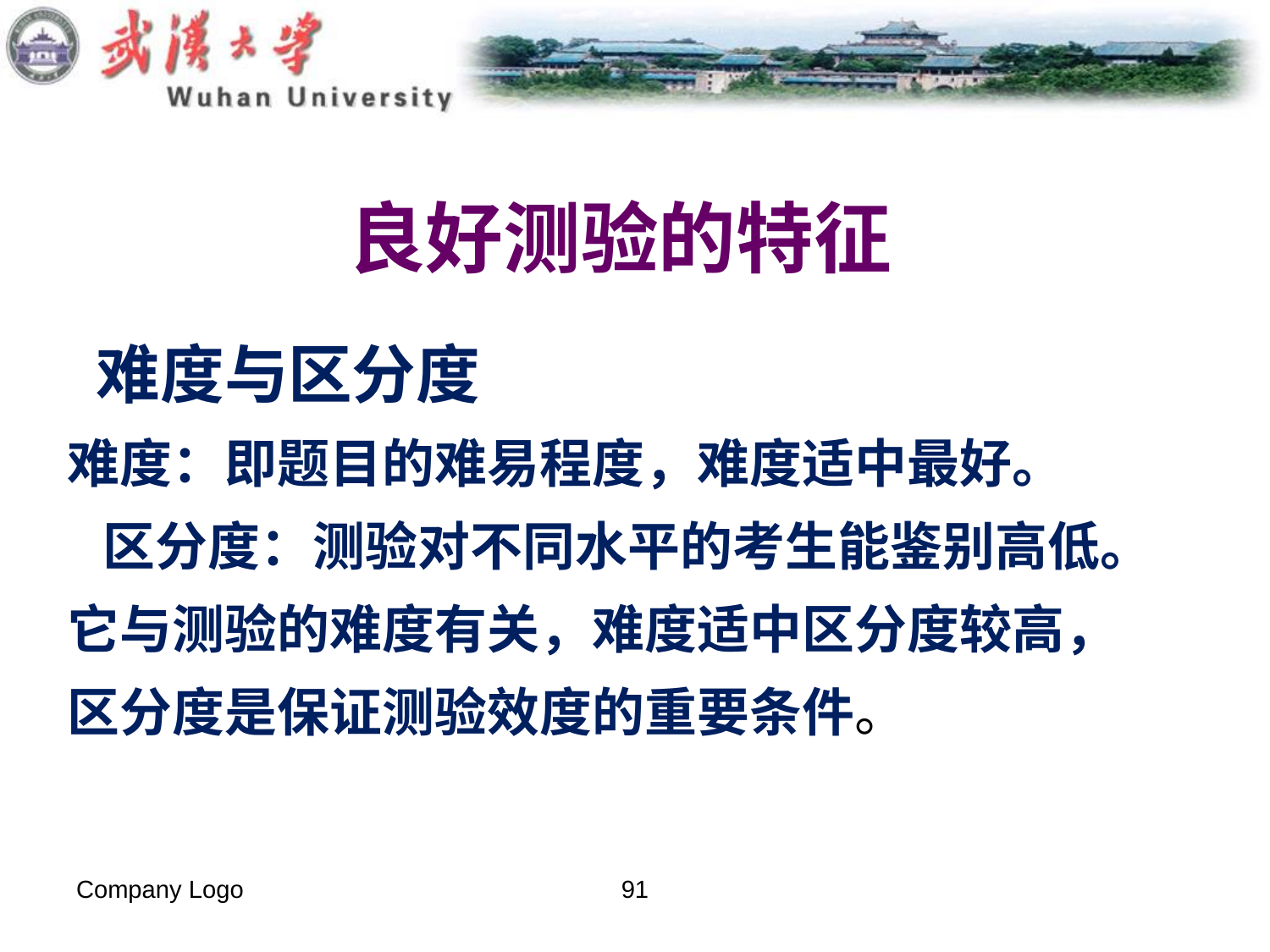

# 良好测验的特征
 难度与区分度
难度：即题目的难易程度，难度适中最好。
  区分度：测验对不同水平的考生能鉴别高低。
它与测验的难度有关，难度适中区分度较高，
区分度是保证测验效度的重要条件。
Company Logo
91